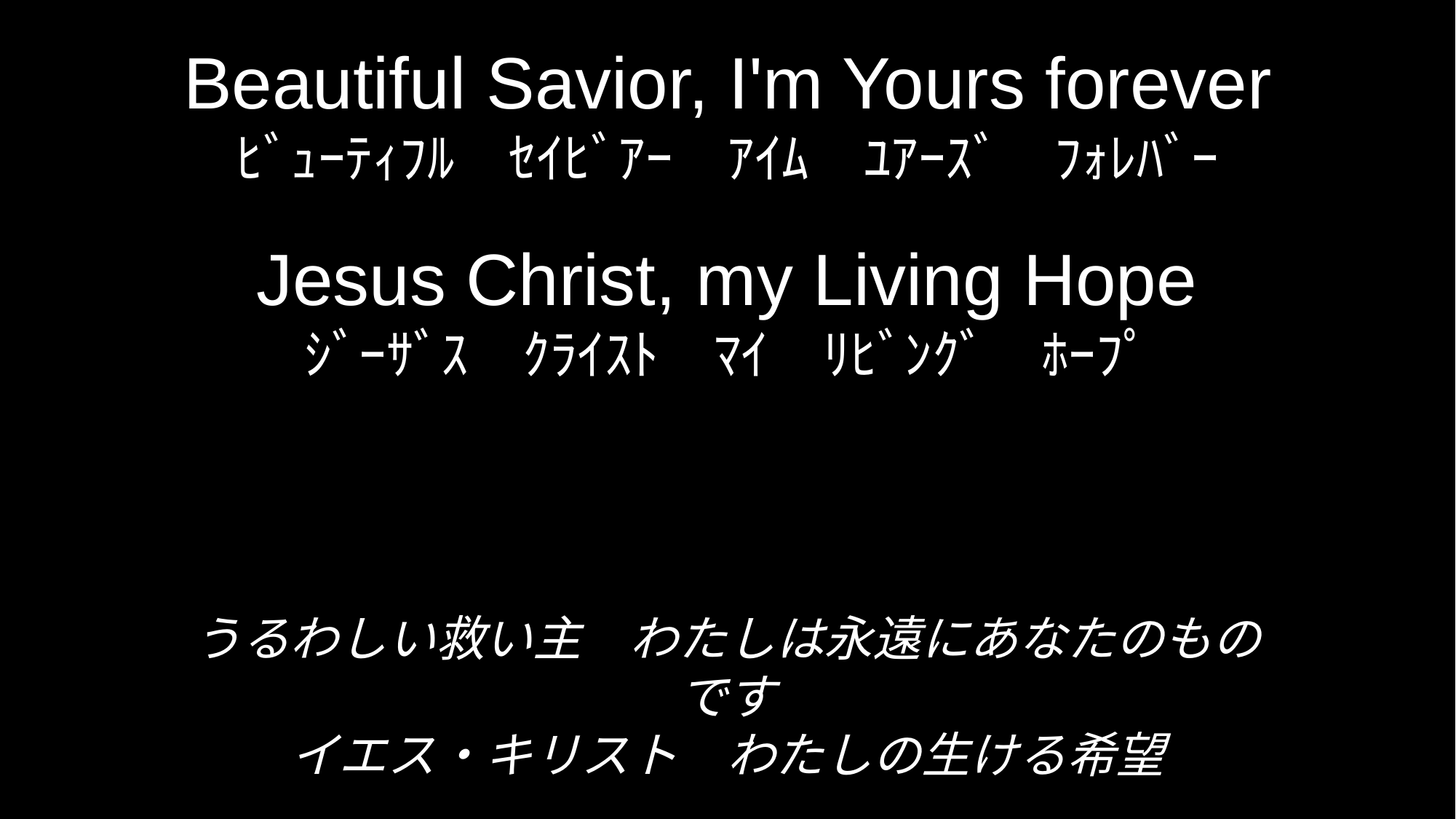

Beautiful Savior, I'm Yours forever
ﾋﾞｭｰﾃｨﾌﾙ　ｾｲﾋﾞｱｰ　ｱｲﾑ　ﾕｱｰｽﾞ　ﾌｫﾚﾊﾞｰ

 Jesus Christ, my Living Hope
ｼﾞｰｻﾞｽ　ｸﾗｲｽﾄ　ﾏｲ　ﾘﾋﾞﾝｸﾞ　ﾎｰﾌﾟ
うるわしい救い主　わたしは永遠にあなたのものです
イエス・キリスト　わたしの生ける希望